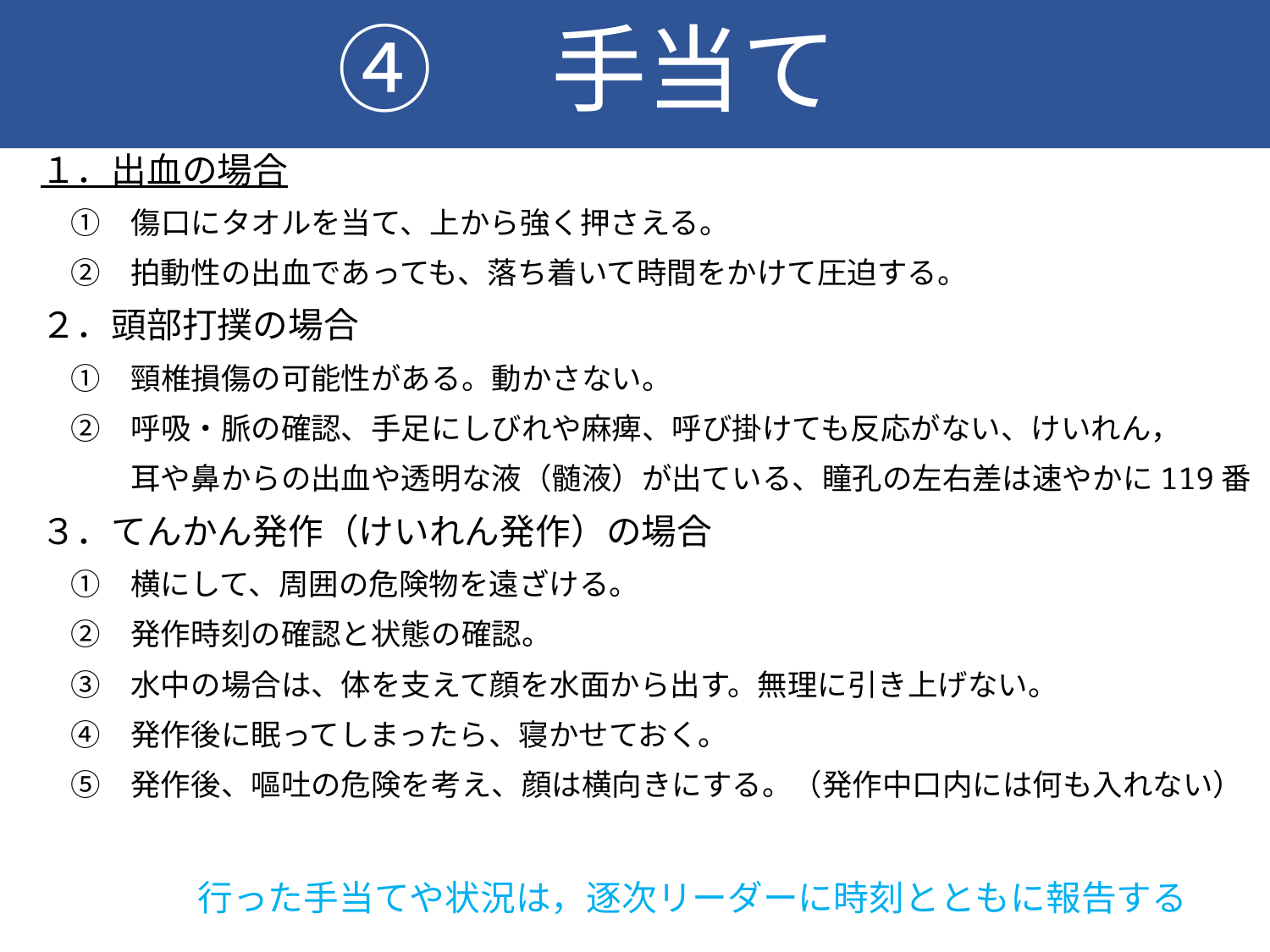

# ④　手当て
１．出血の場合
　①　傷口にタオルを当て、上から強く押さえる。
　②　拍動性の出血であっても、落ち着いて時間をかけて圧迫する。
２．頭部打撲の場合
　①　頸椎損傷の可能性がある。動かさない。
　②　呼吸・脈の確認、手足にしびれや麻痺、呼び掛けても反応がない、けいれん，
　　　耳や鼻からの出血や透明な液（髄液）が出ている、瞳孔の左右差は速やかに119番
３．てんかん発作（けいれん発作）の場合
　①　横にして、周囲の危険物を遠ざける。
　②　発作時刻の確認と状態の確認。
　③　水中の場合は、体を支えて顔を水面から出す。無理に引き上げない。
　④　発作後に眠ってしまったら、寝かせておく。
　⑤　発作後、嘔吐の危険を考え、顔は横向きにする。（発作中口内には何も入れない）

行った手当てや状況は，逐次リーダーに時刻とともに報告する